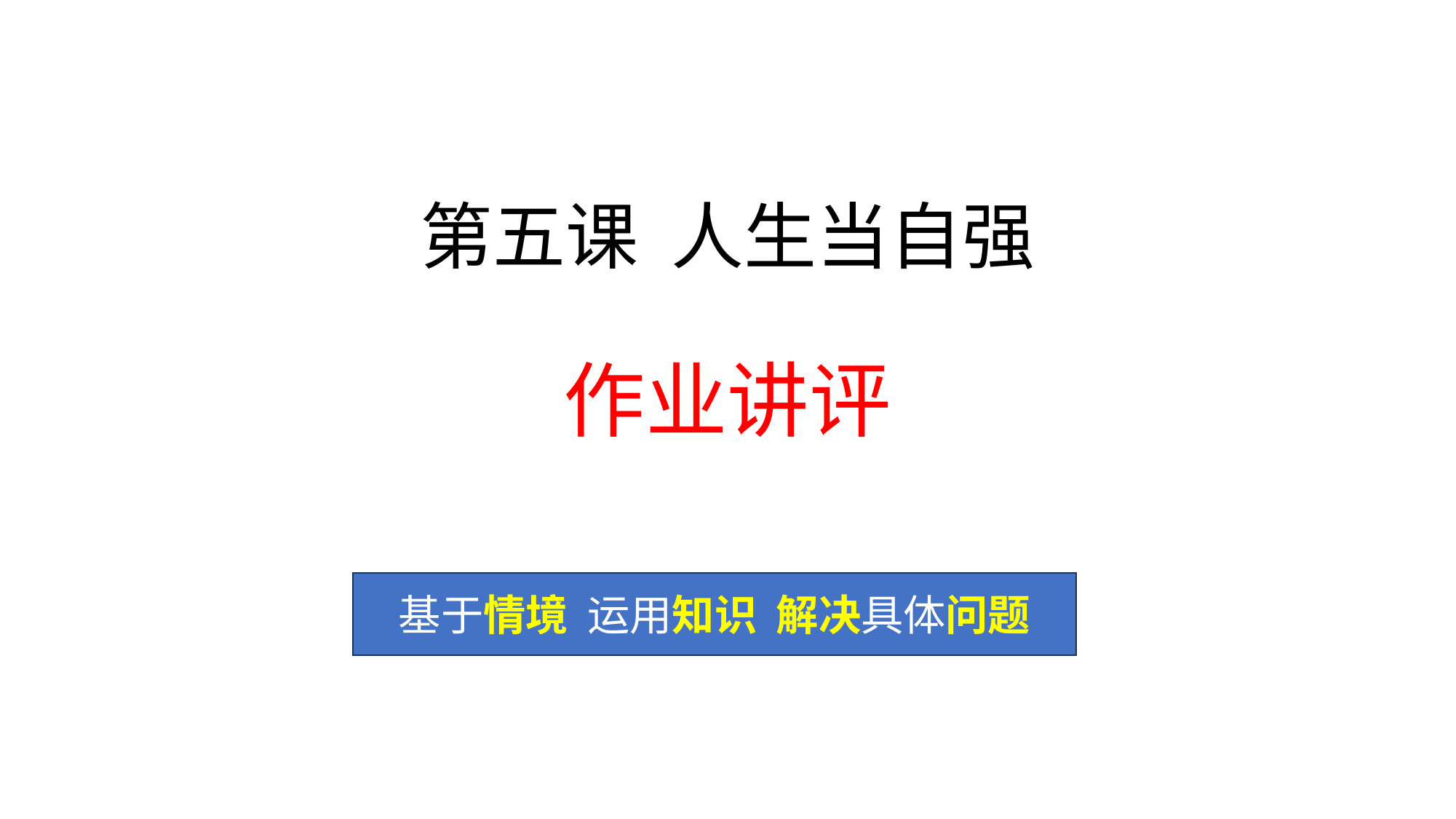

# 第五课  人生当自强
作业讲评
基于情境  运用知识  解决具体问题